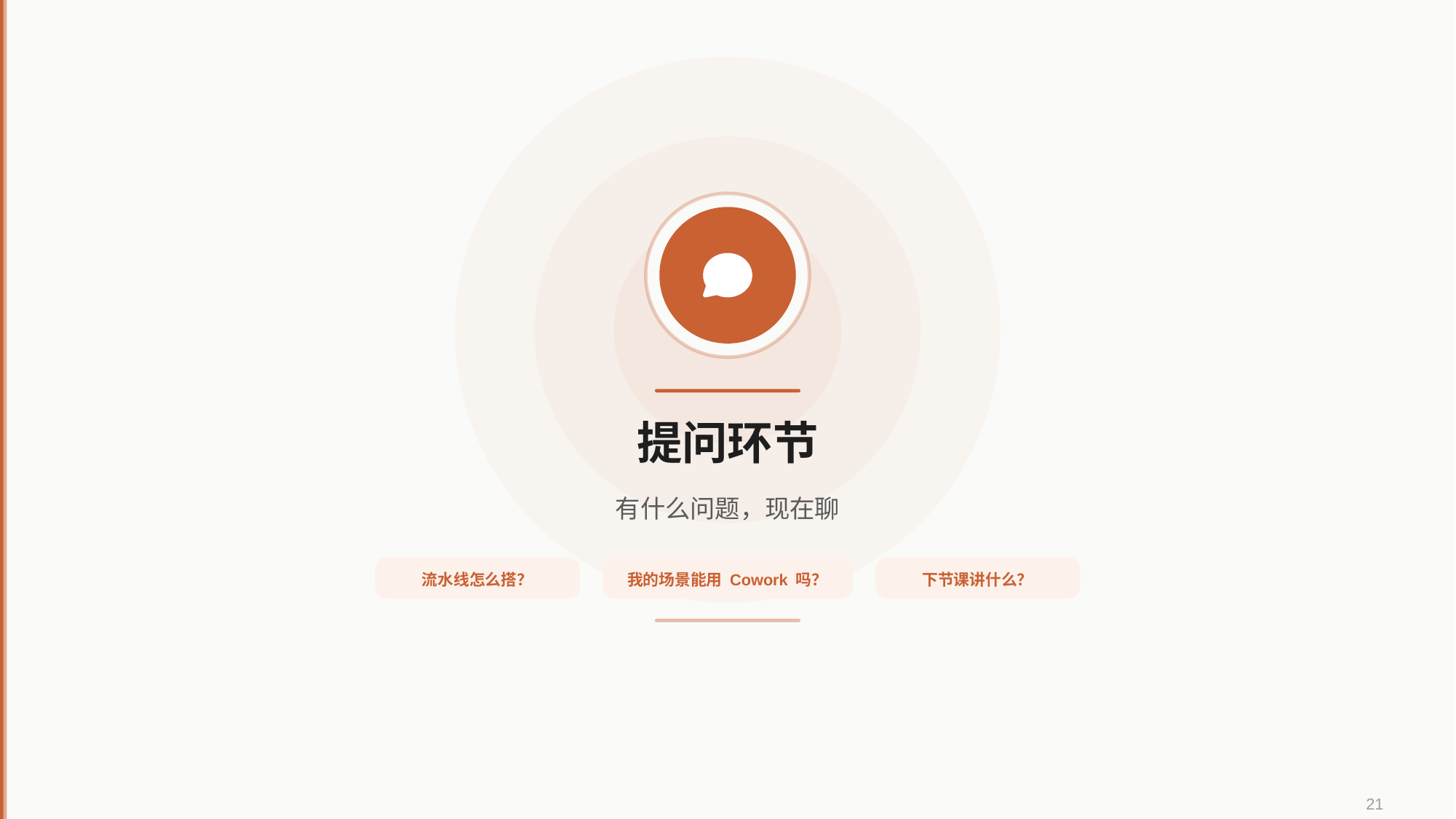

提问环节
有什么问题，现在聊

流水线怎么搭？
我的场景能用 Cowork 吗？
下节课讲什么？

21